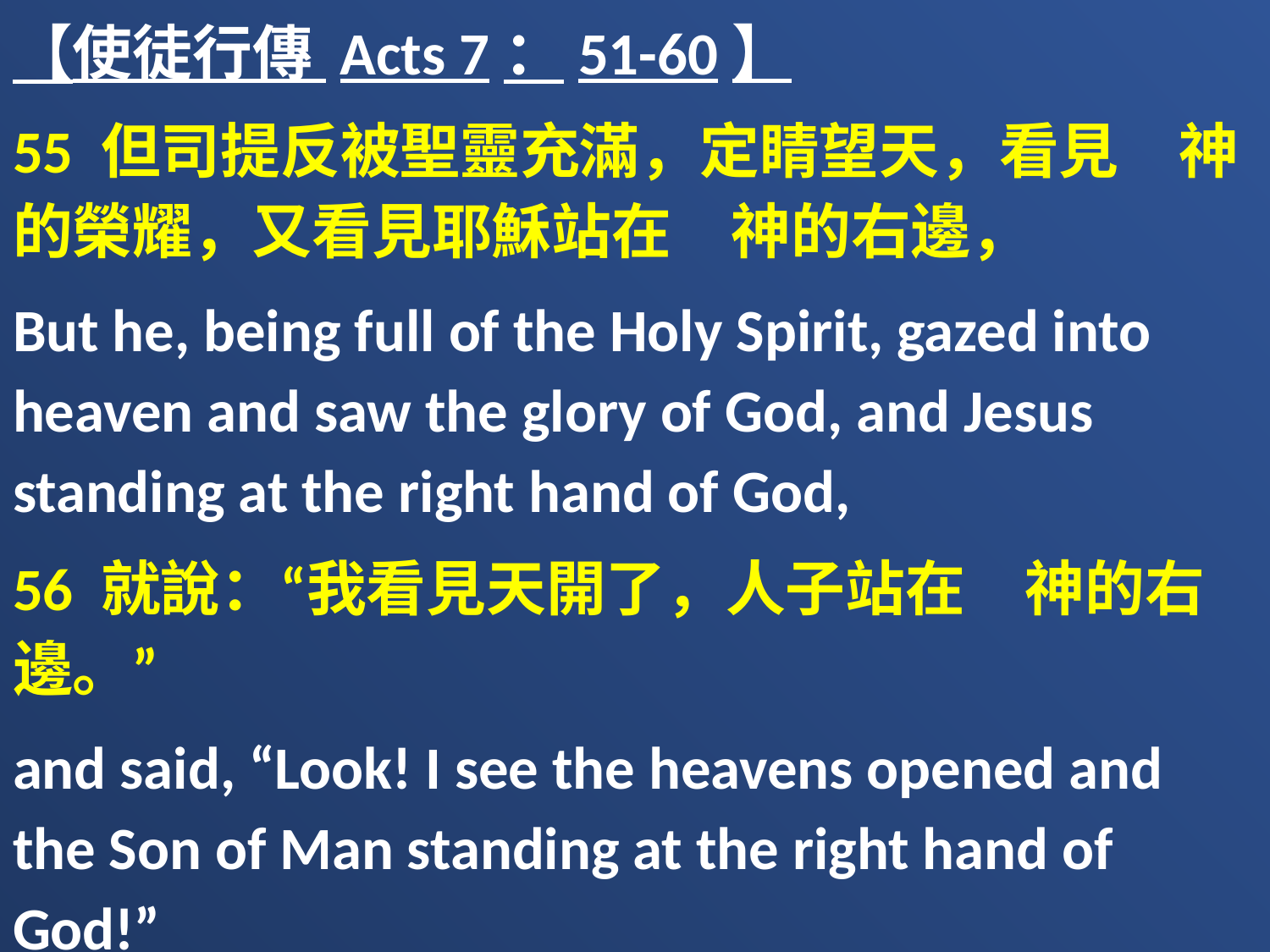

【使徒行傳 Acts 7：51-60】
55 但司提反被聖靈充滿，定睛望天，看見　神的榮耀，又看見耶穌站在　神的右邊，
But he, being full of the Holy Spirit, gazed into heaven and saw the glory of God, and Jesus standing at the right hand of God,
56 就說：“我看見天開了，人子站在　神的右邊。”
and said, “Look! I see the heavens opened and the Son of Man standing at the right hand of God!”